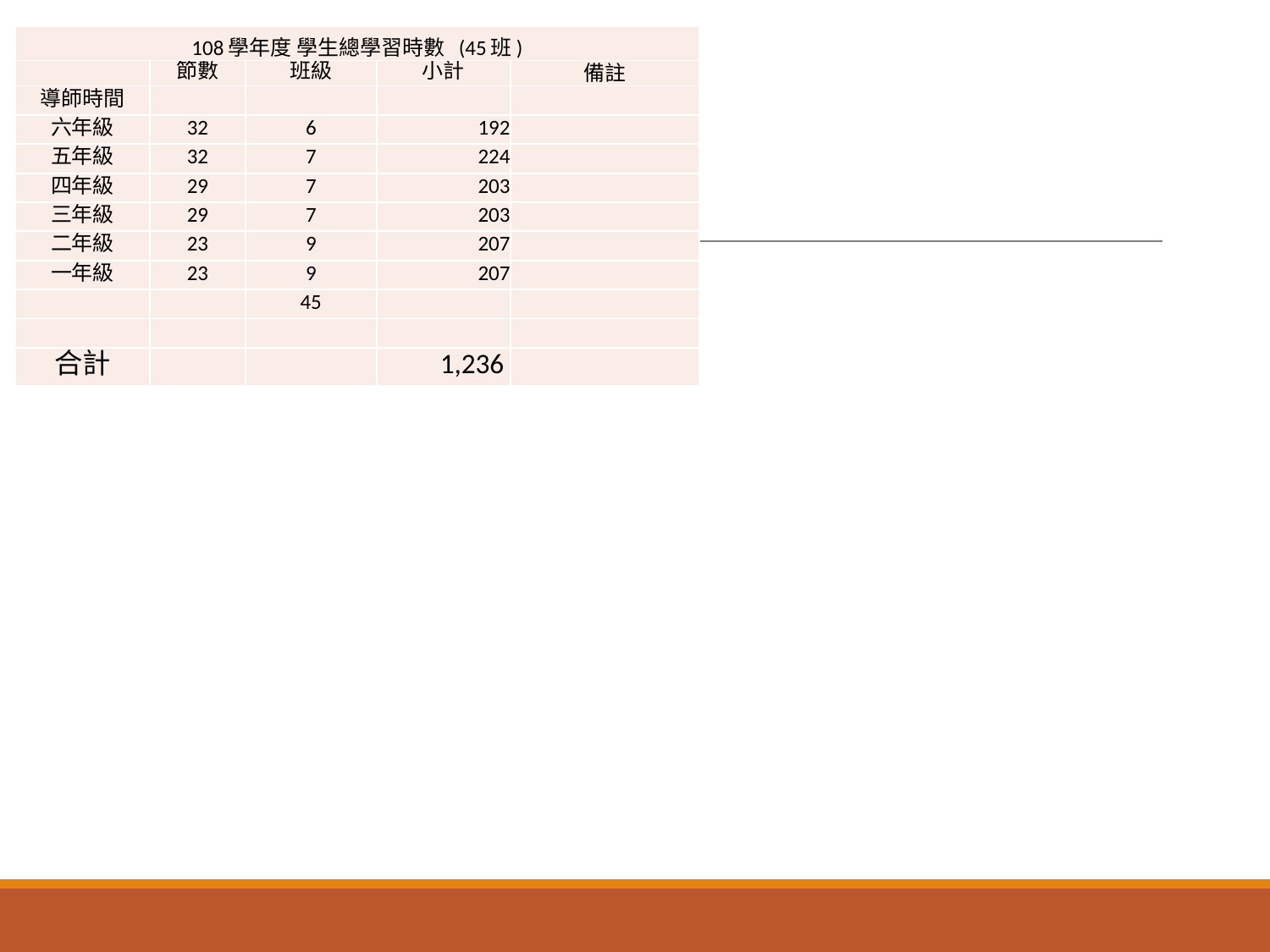

| 108學年度 學生總學習時數 (45班) |  |  |  |  |
| --- | --- | --- | --- | --- |
|  | 節數 | 班級 | 小計 | 備註 |
| 導師時間 |  |  |  |  |
| 六年級 | 32 | 6 | 192 |  |
| 五年級 | 32 | 7 | 224 |  |
| 四年級 | 29 | 7 | 203 |  |
| 三年級 | 29 | 7 | 203 |  |
| 二年級 | 23 | 9 | 207 |  |
| 一年級 | 23 | 9 | 207 |  |
|  |  | 45 |  |  |
|  |  |  |  |  |
| 合計 |  |  | 1,236 |  |